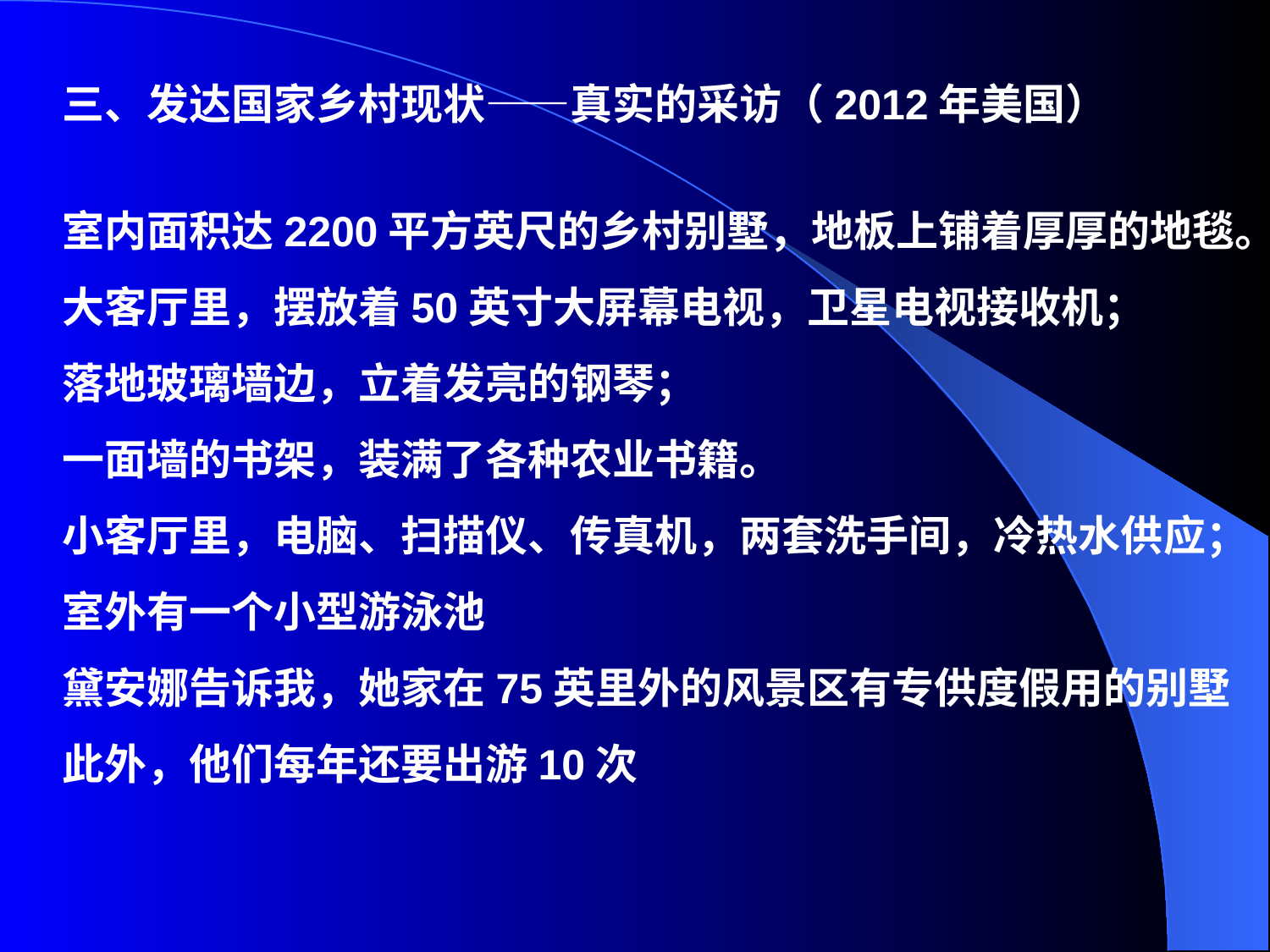

三、发达国家乡村现状——真实的采访（2012年美国）

室内面积达2200平方英尺的乡村别墅，地板上铺着厚厚的地毯。
大客厅里，摆放着50英寸大屏幕电视，卫星电视接收机；
落地玻璃墙边，立着发亮的钢琴；
一面墙的书架，装满了各种农业书籍。
小客厅里，电脑、扫描仪、传真机，两套洗手间，冷热水供应；
室外有一个小型游泳池
黛安娜告诉我，她家在75英里外的风景区有专供度假用的别墅
此外，他们每年还要出游10次